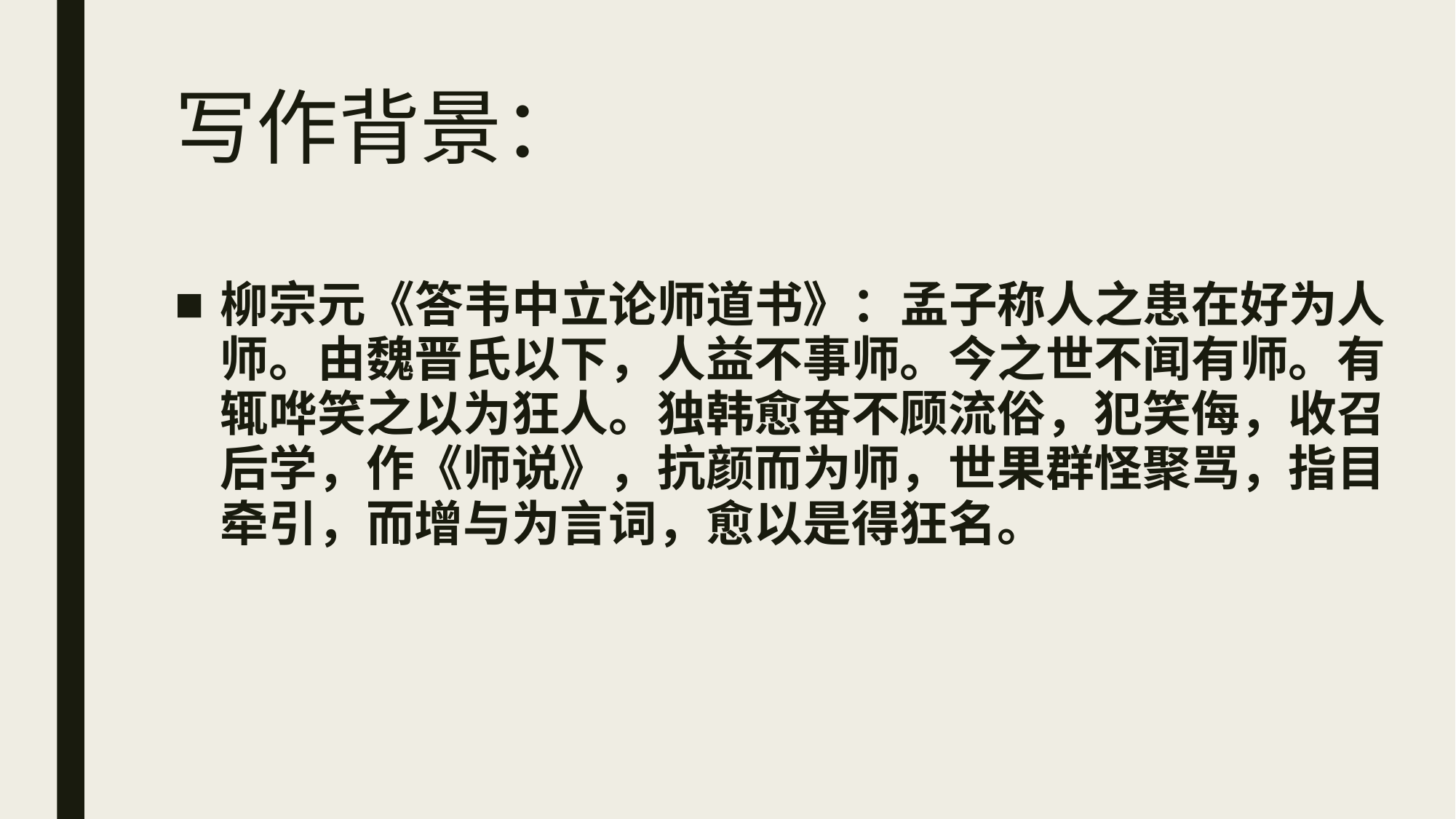

# 写作背景：
柳宗元《答韦中立论师道书》：孟子称人之患在好为人师。由魏晋氏以下，人益不事师。今之世不闻有师。有辄哗笑之以为狂人。独韩愈奋不顾流俗，犯笑侮，收召后学，作《师说》，抗颜而为师，世果群怪聚骂，指目牵引，而增与为言词，愈以是得狂名。